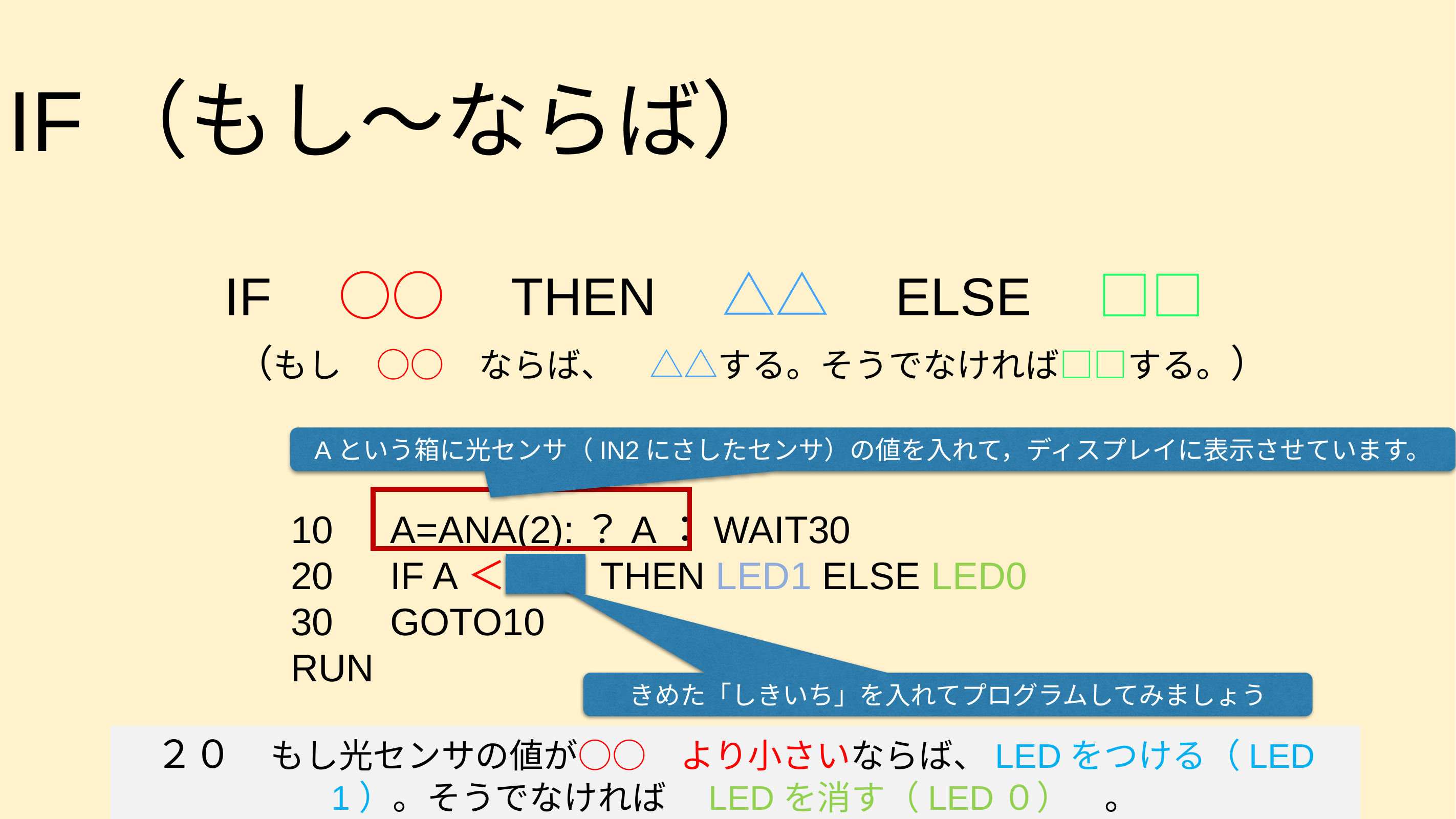

IF（もし～ならば）
IF　○○　THEN　△△　ELSE　□□
（もし　○○　ならば、　△△する。そうでなければ□□する。）
Aという箱に光センサ（IN2にさしたセンサ）の値を入れて，ディスプレイに表示させています。

10　A=ANA(2):？A：WAIT30
20　IF A＜　　 THEN LED1 ELSE LED0
30　GOTO10
RUN

きめた「しきいち」を入れてプログラムしてみましょう
２０　もし光センサの値が○○　より小さいならば、LEDをつける（LED1）。そうでなければ　LEDを消す（LED０）　。